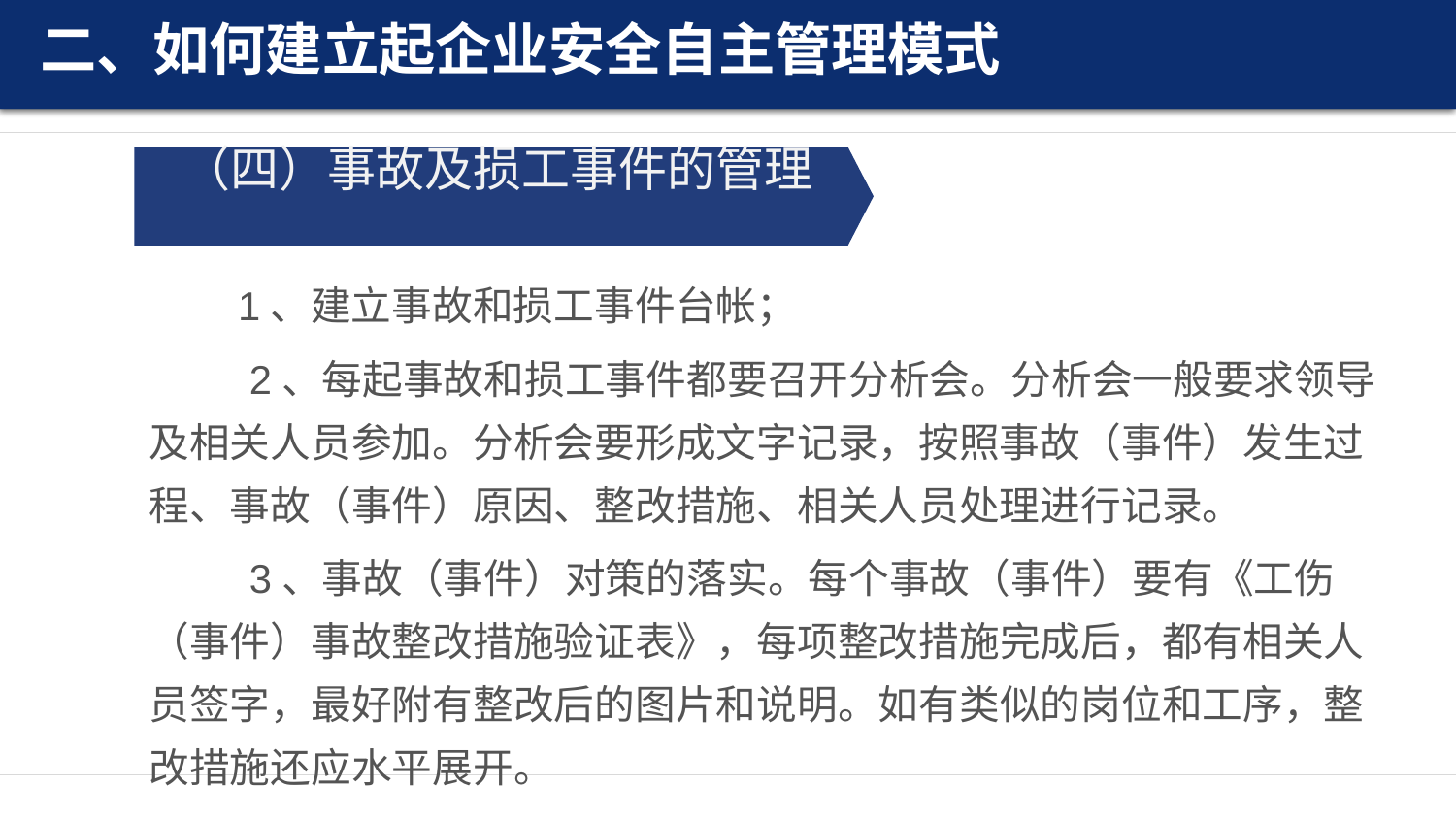

二、如何建立起企业安全自主管理模式
  （四）事故及损工事件的管理
        1、建立事故和损工事件台帐；
         2、每起事故和损工事件都要召开分析会。分析会一般要求领导及相关人员参加。分析会要形成文字记录，按照事故（事件）发生过程、事故（事件）原因、整改措施、相关人员处理进行记录。
         3、事故（事件）对策的落实。每个事故（事件）要有《工伤（事件）事故整改措施验证表》，每项整改措施完成后，都有相关人员签字，最好附有整改后的图片和说明。如有类似的岗位和工序，整改措施还应水平展开。